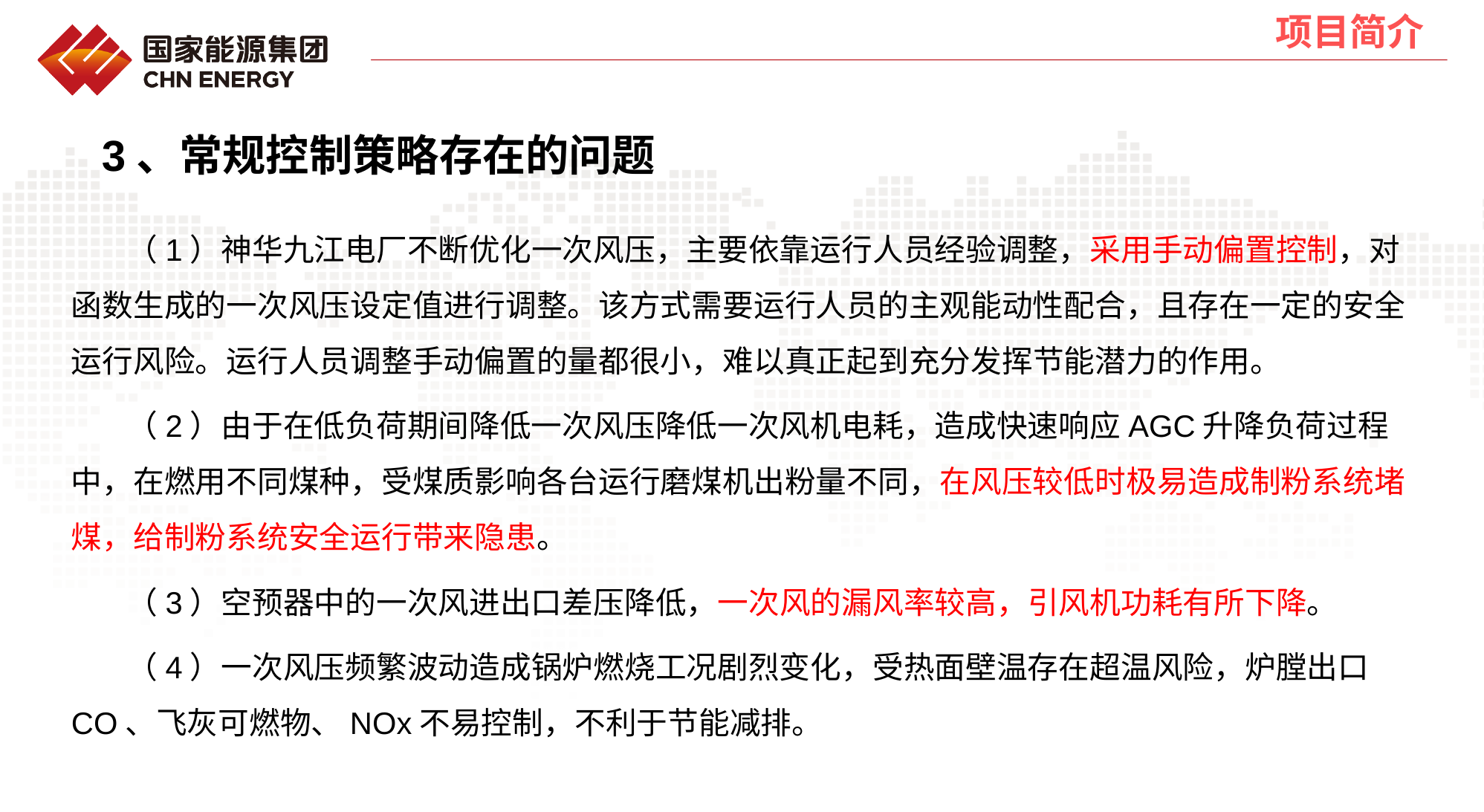

# 项目简介
3、常规控制策略存在的问题
（1）神华九江电厂不断优化一次风压，主要依靠运行人员经验调整，采用手动偏置控制，对函数生成的一次风压设定值进行调整。该方式需要运行人员的主观能动性配合，且存在一定的安全运行风险。运行人员调整手动偏置的量都很小，难以真正起到充分发挥节能潜力的作用。
（2）由于在低负荷期间降低一次风压降低一次风机电耗，造成快速响应AGC升降负荷过程中，在燃用不同煤种，受煤质影响各台运行磨煤机出粉量不同，在风压较低时极易造成制粉系统堵煤，给制粉系统安全运行带来隐患。
（3）空预器中的一次风进出口差压降低，一次风的漏风率较高，引风机功耗有所下降。
（4）一次风压频繁波动造成锅炉燃烧工况剧烈变化，受热面壁温存在超温风险，炉膛出口CO、飞灰可燃物、NOx不易控制，不利于节能减排。